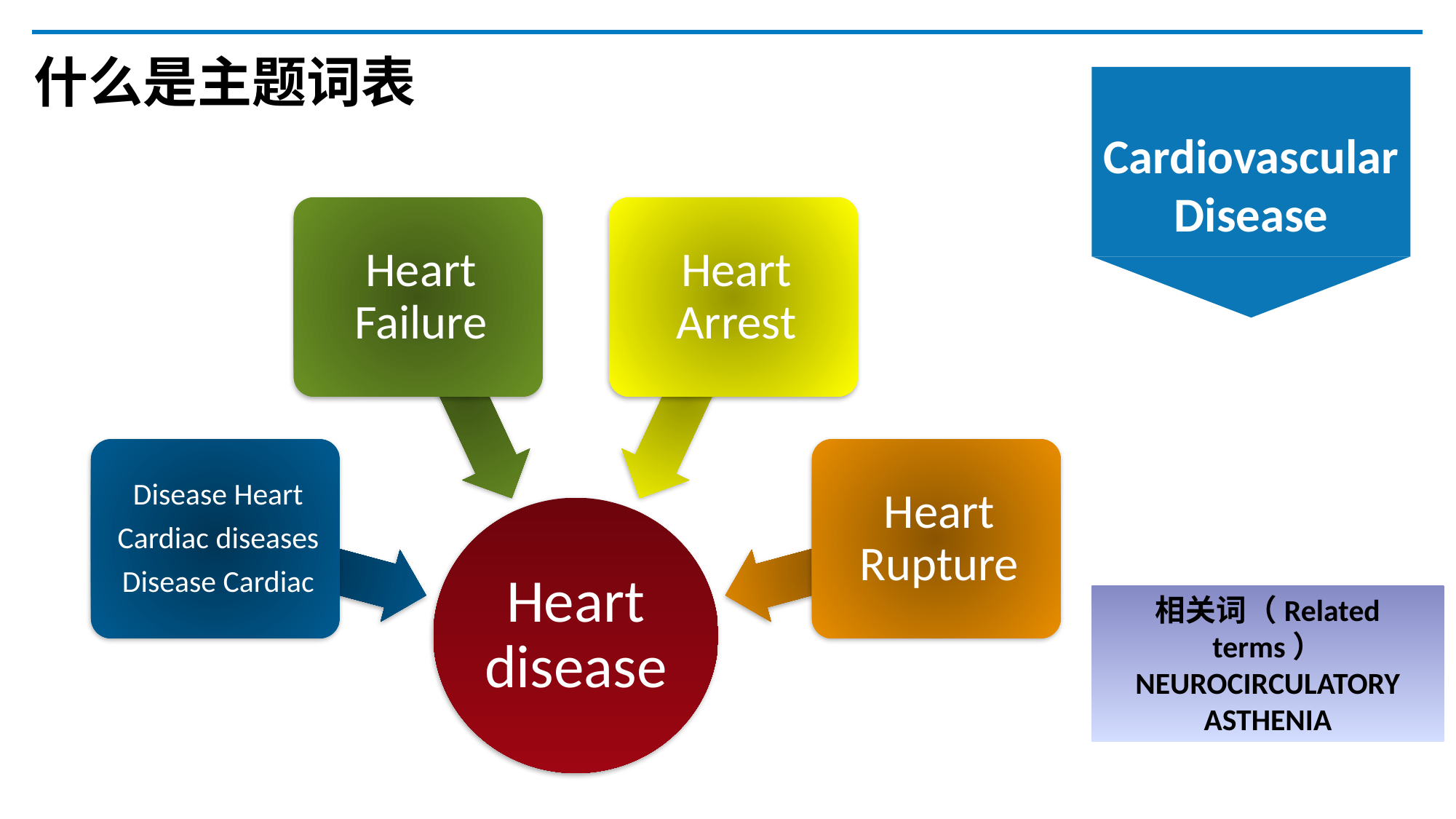

什么是主题词表

Cardiovascular
Disease
Heart disease
Disease Heart
Cardiac diseases
Disease Cardiac
Heart Failure
Heart Arrest
Heart Rupture
点击添加文本
点击添加文本
点击添加文本
相关词（Related terms）
NEUROCIRCULATORY ASTHENIA
点击添加文本